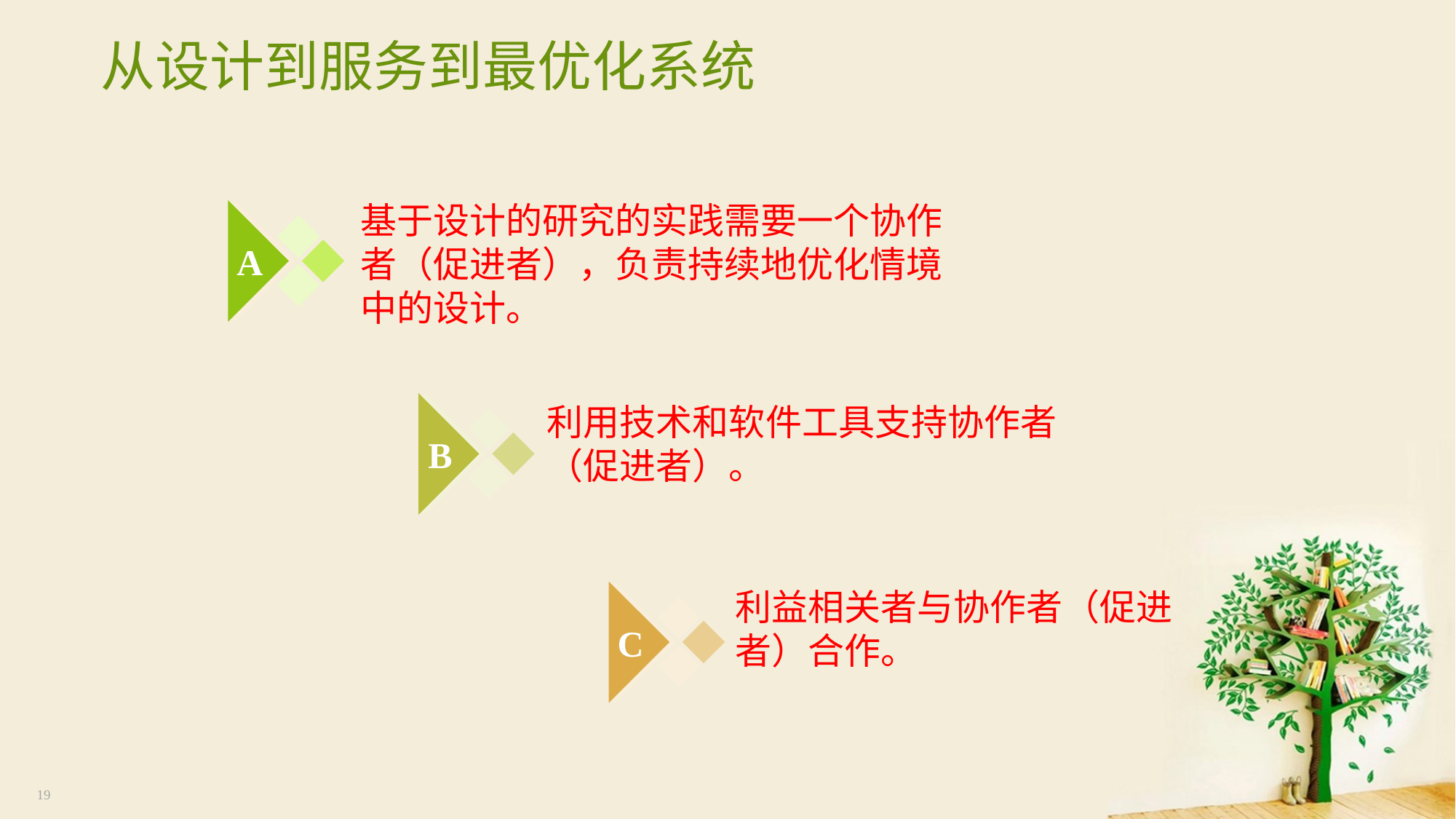

# 从设计到服务到最优化系统
基于设计的研究的实践需要一个协作者（促进者），负责持续地优化情境中的设计。
A

B

利用技术和软件工具支持协作者（促进者）。

利益相关者与协作者（促进者）合作。
C

19